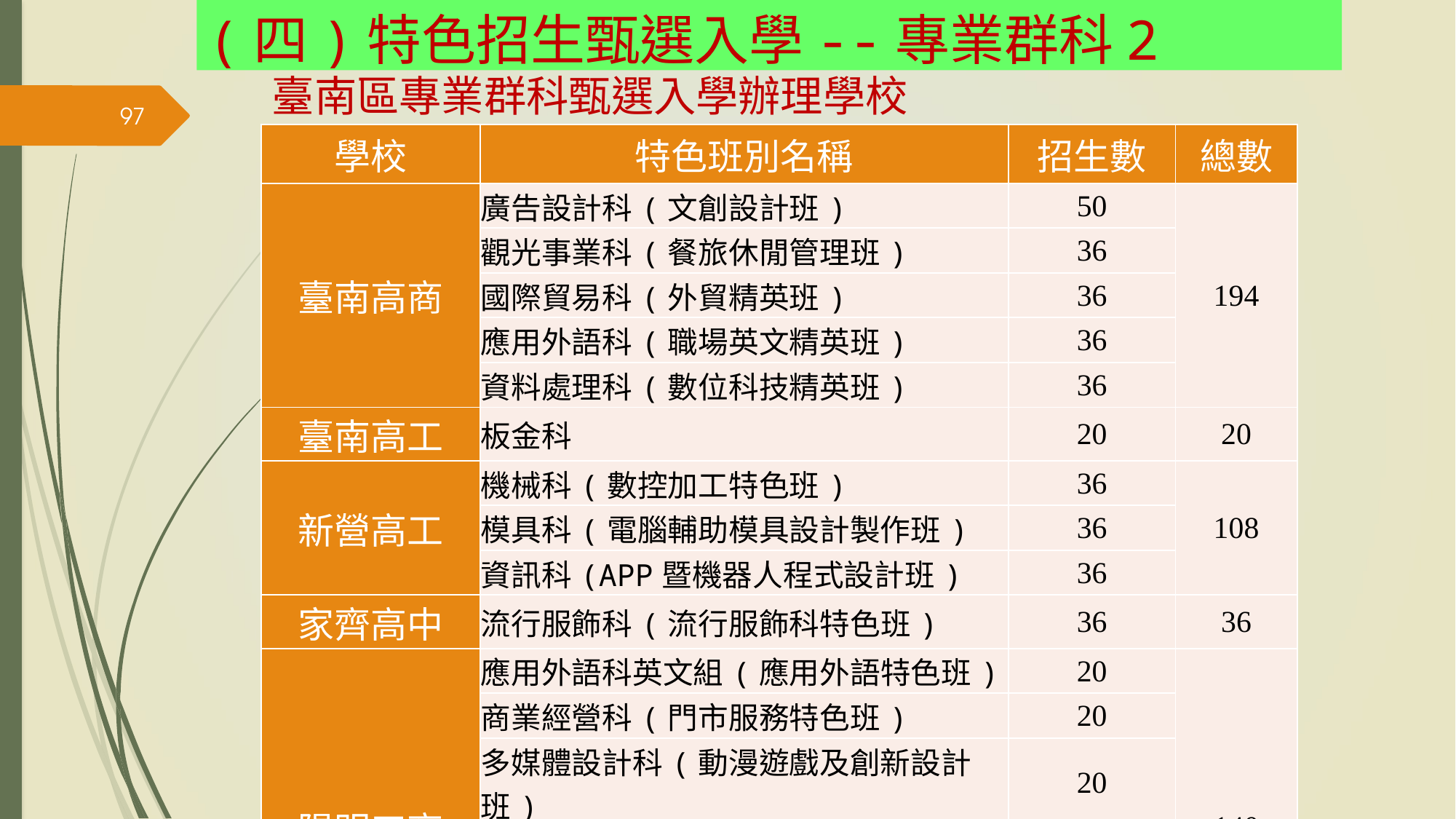

(四)特色招生甄選入學--專業群科2
# 臺南區專業群科甄選入學辦理學校
97
| 學校 | 特色班別名稱 | 招生數 | 總數 |
| --- | --- | --- | --- |
| 臺南高商 | 廣告設計科(文創設計班) | 50 | 194 |
|  | 觀光事業科(餐旅休閒管理班) | 36 |  |
|  | 國際貿易科(外貿精英班) | 36 |  |
|  | 應用外語科(職場英文精英班) | 36 |  |
|  | 資料處理科(數位科技精英班) | 36 |  |
| 臺南高工 | 板金科 | 20 | 20 |
| 新營高工 | 機械科(數控加工特色班) | 36 | 108 |
|  | 模具科(電腦輔助模具設計製作班) | 36 |  |
|  | 資訊科(APP暨機器人程式設計班) | 36 |  |
| 家齊高中 | 流行服飾科(流行服飾科特色班) | 36 | 36 |
| 陽明工商 | 應用外語科英文組(應用外語特色班) | 20 | 140 |
|  | 商業經營科(門市服務特色班) | 20 |  |
|  | 多媒體設計科(動漫遊戲及創新設計班) | 20 |  |
|  | 資訊科(電競特色班) | 20 |  |
|  | 汽車科(汽車技術特色班) | 40 |  |
|  | 家具木工科(師徒制木作職人班)[108新] | 20 |  |